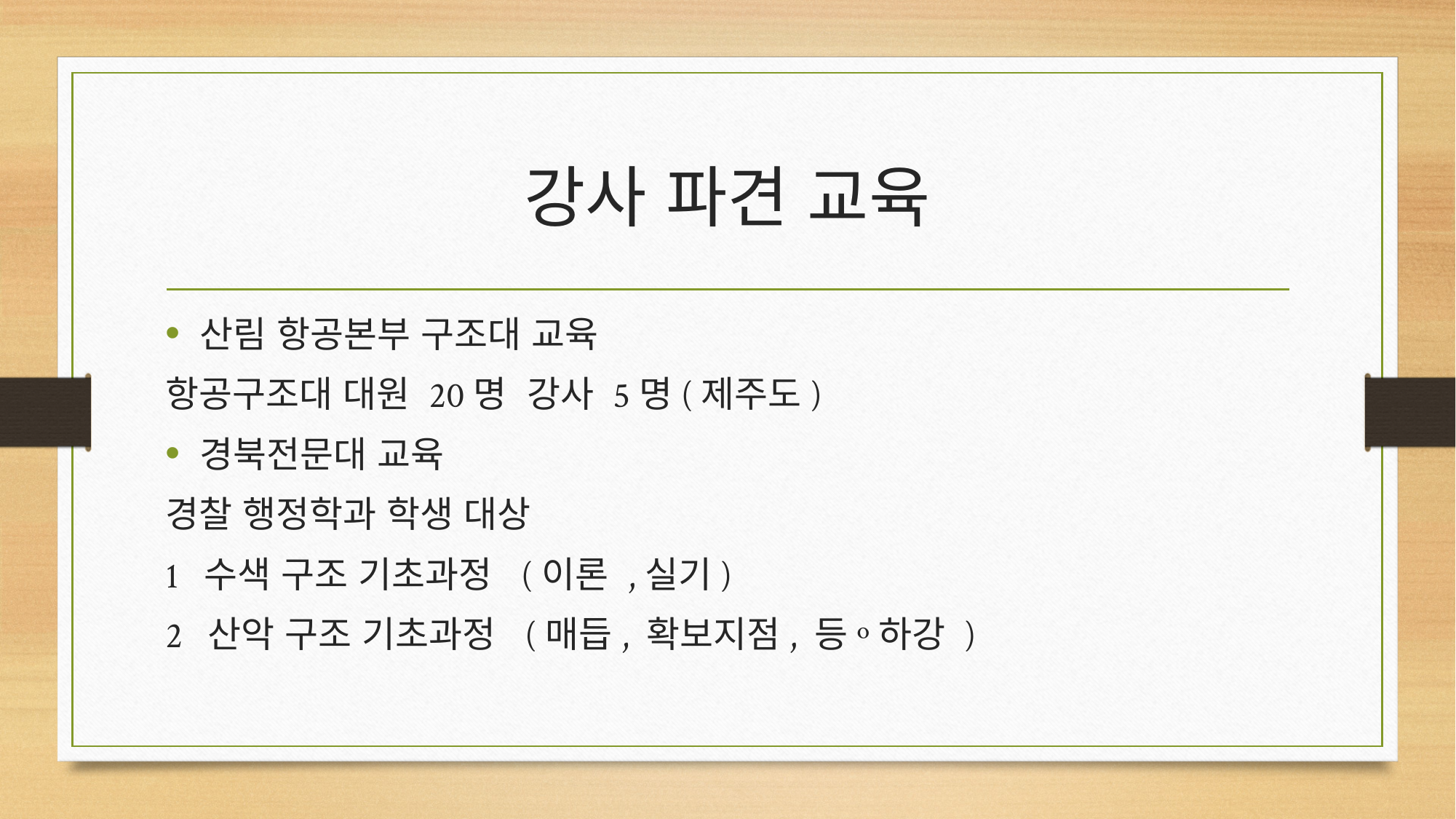

# 강사 파견 교육
산림 항공본부 구조대 교육
항공구조대 대원 20명  강사 5명(제주도)
경북전문대 교육
경찰 행정학과 학생 대상
1  수색 구조 기초과정  (이론 ,실기)
2  산악 구조 기초과정  (매듭, 확보지점, 등º하강 )